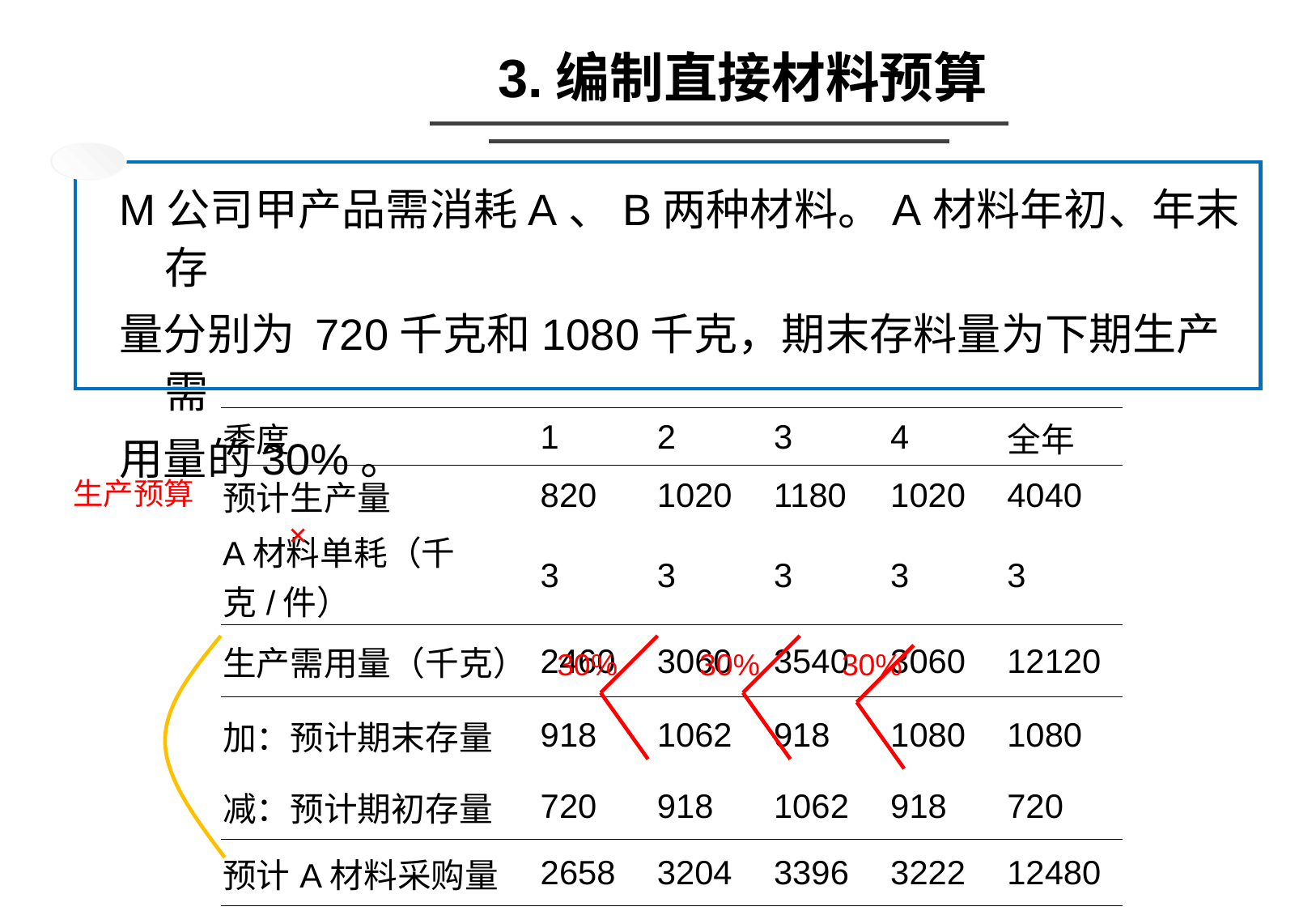

3.编制直接材料预算

M公司甲产品需消耗A、B两种材料。A材料年初、年末存
量分别为 720千克和1080千克，期末存料量为下期生产需
用量的30%。
| 季度 | 1 | 2 | 3 | 4 | 全年 |
| --- | --- | --- | --- | --- | --- |
| 预计生产量 | 820 | 1020 | 1180 | 1020 | 4040 |
| A材料单耗（千克/件） | 3 | 3 | 3 | 3 | 3 |
| 生产需用量（千克） | 2460 | 3060 | 3540 | 3060 | 12120 |
| 加：预计期末存量 | 918 | 1062 | 918 | 1080 | 1080 |
| 减：预计期初存量 | 720 | 918 | 1062 | 918 | 720 |
| 预计A材料采购量 | 2658 | 3204 | 3396 | 3222 | 12480 |
生产预算
×

30%
30%
30%